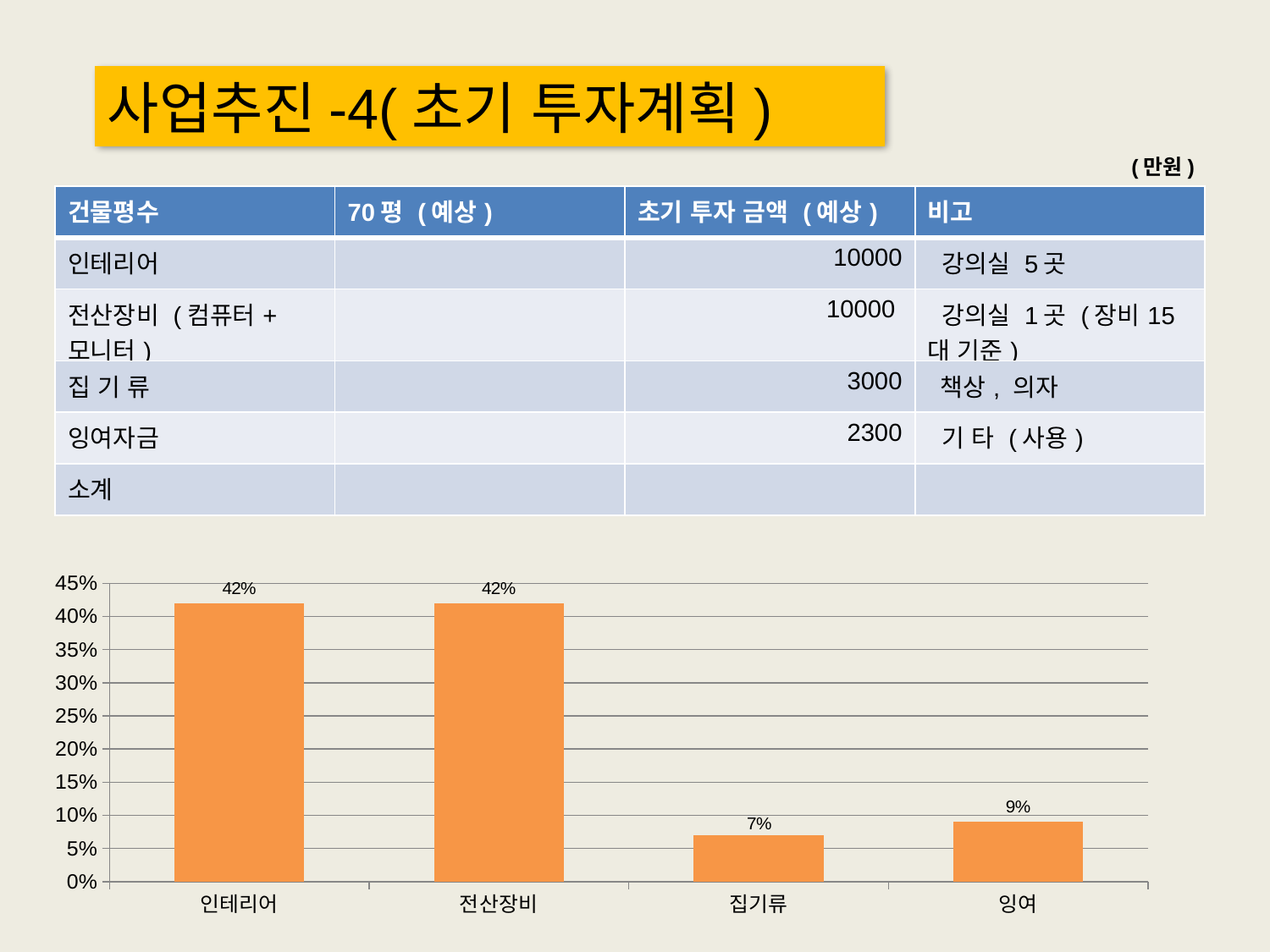

사업추진-4(초기 투자계획)
(만원)
| 건물평수 | 70평 (예상) | 초기 투자 금액 (예상) | 비고 |
| --- | --- | --- | --- |
| 인테리어 |  | 10000 | 강의실 5곳 |
| 전산장비 (컴퓨터+모니터) |  | 10000 | 강의실 1곳 (장비15대 기준) |
| 집 기 류 |  | 3000 | 책상, 의자 |
| 잉여자금 |  | 2300 | 기 타 (사용) |
| 소계 |  |  |  |

### Chart

| Category | 투자계획 |
|---|---|
| 인테리어 | 0.4195804195804196 |
| 전산장비 | 0.4195804195804196 |
| 집기류 | 0.06993006993006994 |
| 잉여 | 0.09090909090909091 |